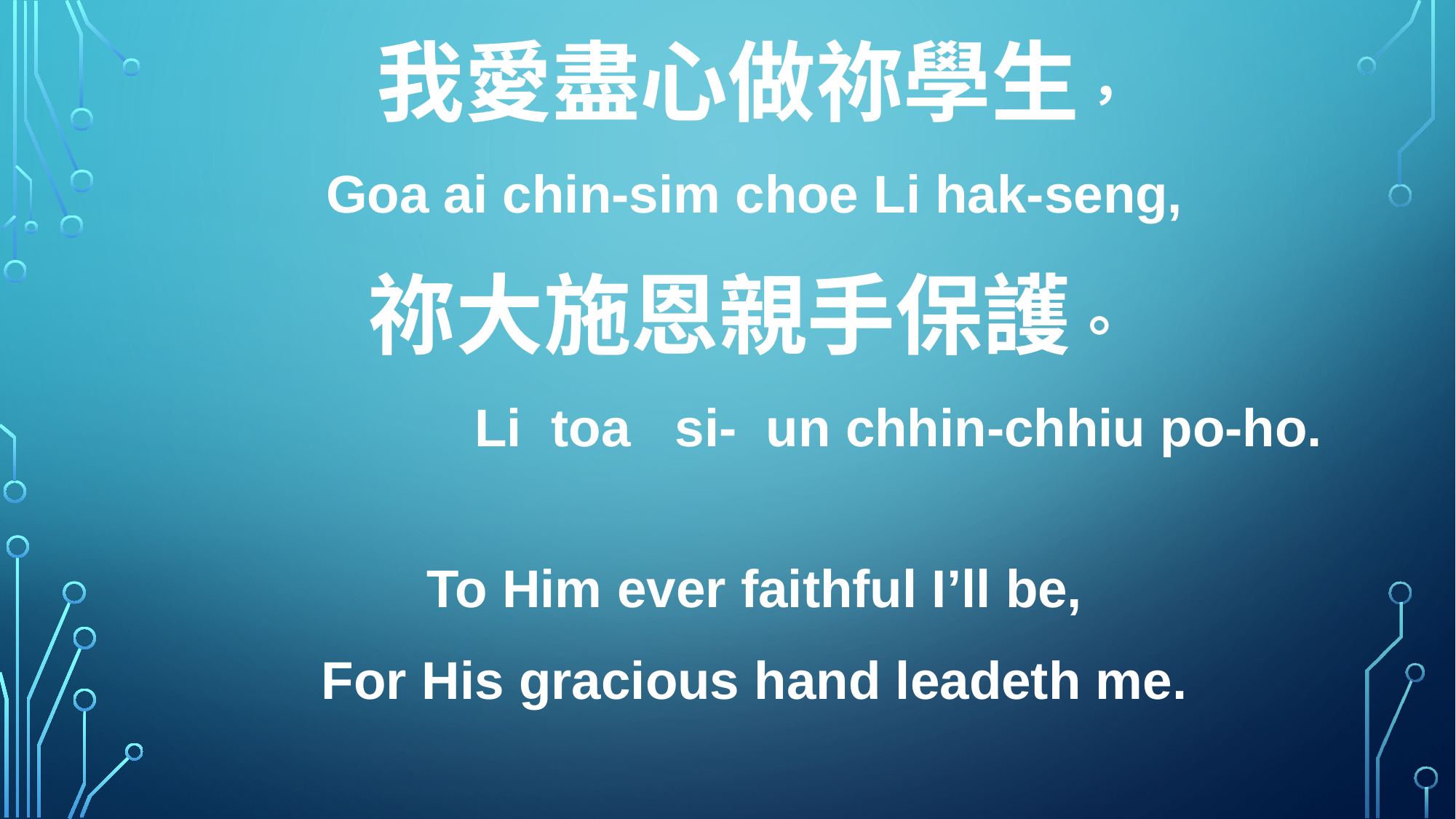

我愛盡心做祢學生，
Goa ai chin-sim choe Li hak-seng,
祢大施恩親手保護。
                     Li  toa   si-  un chhin-chhiu po-ho.

To Him ever faithful I’ll be,
For His gracious hand leadeth me.